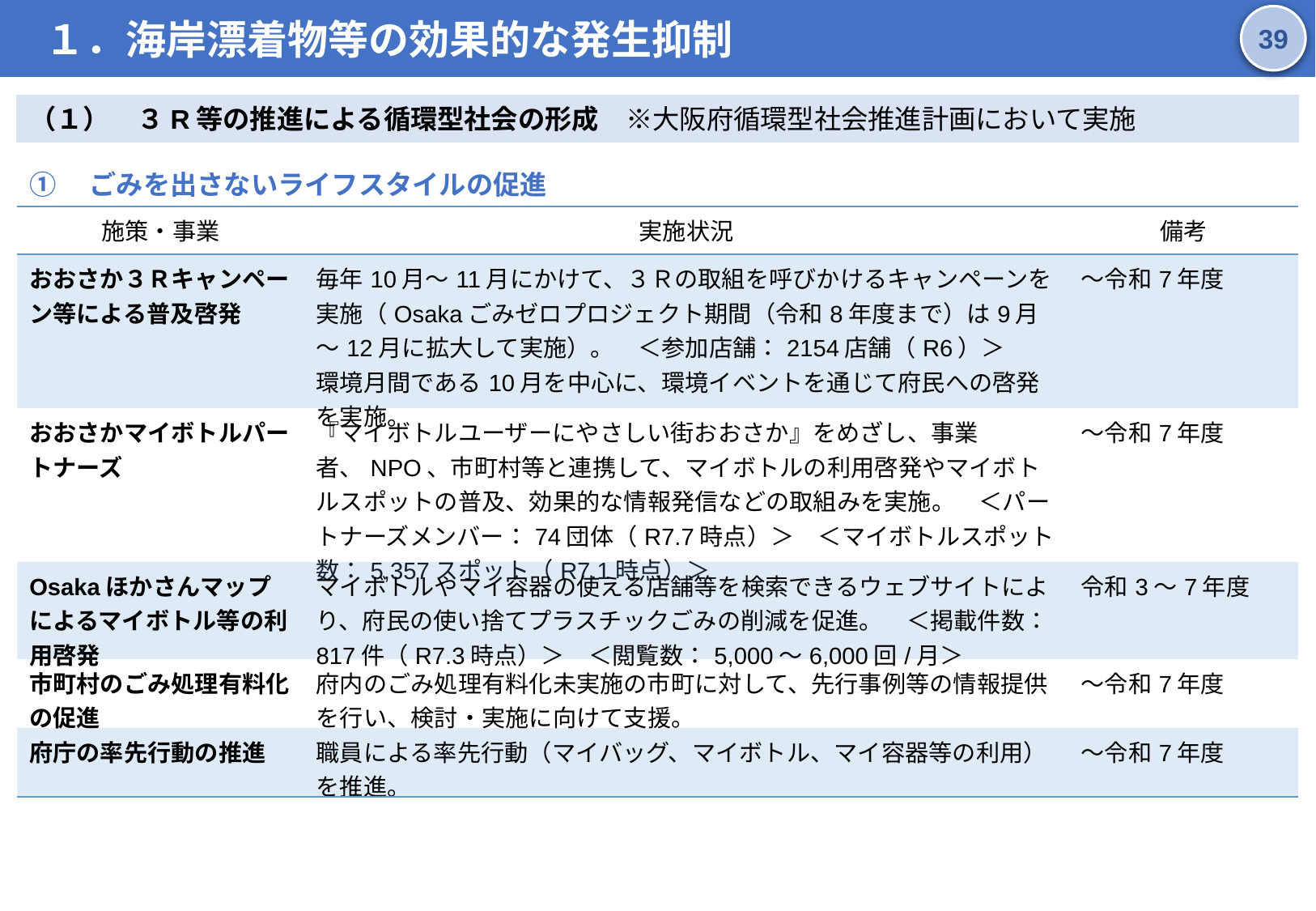

１．海岸漂着物等の効果的な発生抑制
39
（１）　３R等の推進による循環型社会の形成　※大阪府循環型社会推進計画において実施
①　ごみを出さないライフスタイルの促進
| 施策・事業 | 実施状況 | 備考 |
| --- | --- | --- |
| おおさか３Ｒキャンペーン等による普及啓発 | 毎年10月～11月にかけて、３Ｒの取組を呼びかけるキャンペーンを実施（Osakaごみゼロプロジェクト期間（令和8年度まで）は9月～12月に拡大して実施）。　＜参加店舗：2154店舗（R6）＞ 環境月間である10月を中心に、環境イベントを通じて府民への啓発を実施。 | ～令和7年度 |
| おおさかマイボトルパートナーズ | 『マイボトルユーザーにやさしい街おおさか』をめざし、事業者、NPO、市町村等と連携して、マイボトルの利用啓発やマイボトルスポットの普及、効果的な情報発信などの取組みを実施。　＜パートナーズメンバー：74団体（R7.7時点）＞　＜マイボトルスポット数：5,357スポット（R7.1時点）＞ | ～令和7年度 |
| Osakaほかさんマップによるマイボトル等の利用啓発 | マイボトルやマイ容器の使える店舗等を検索できるウェブサイトにより、府民の使い捨てプラスチックごみの削減を促進。　＜掲載件数：817件（R7.3時点）＞　＜閲覧数：5,000～6,000回/月＞ | 令和3～7年度 |
| 市町村のごみ処理有料化の促進 | 府内のごみ処理有料化未実施の市町に対して、先行事例等の情報提供を行い、検討・実施に向けて支援。 | ～令和7年度 |
| 府庁の率先行動の推進 | 職員による率先行動（マイバッグ、マイボトル、マイ容器等の利用）を推進。 | ～令和7年度 |